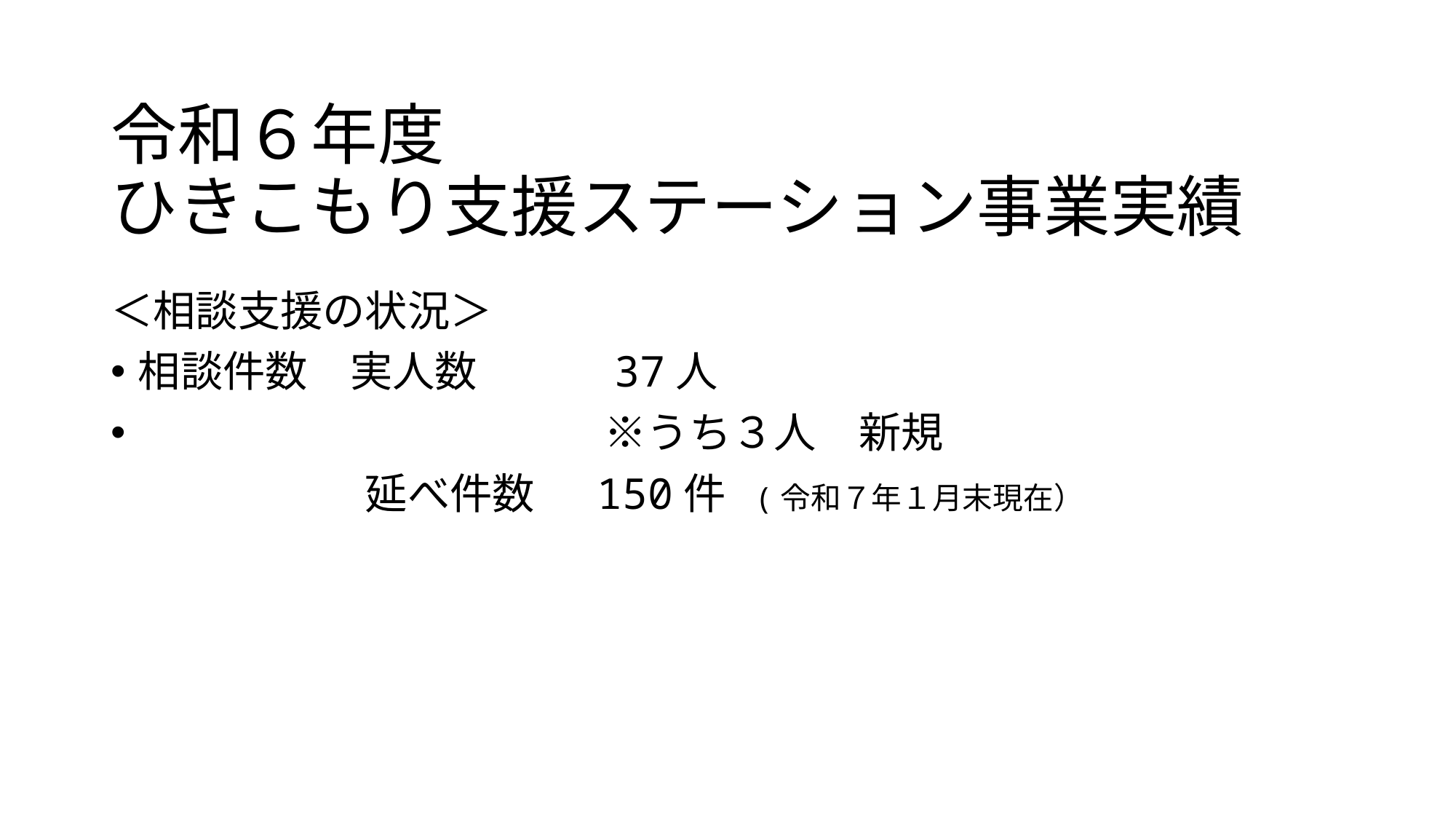

# 令和６年度　 ひきこもり支援ステーション事業実績

＜相談支援の状況＞
相談件数　実人数　　　37人
　　　　　　　　　　　※うち３人　新規
　　　　　　延べ件数 　150件  (令和７年１月末現在）